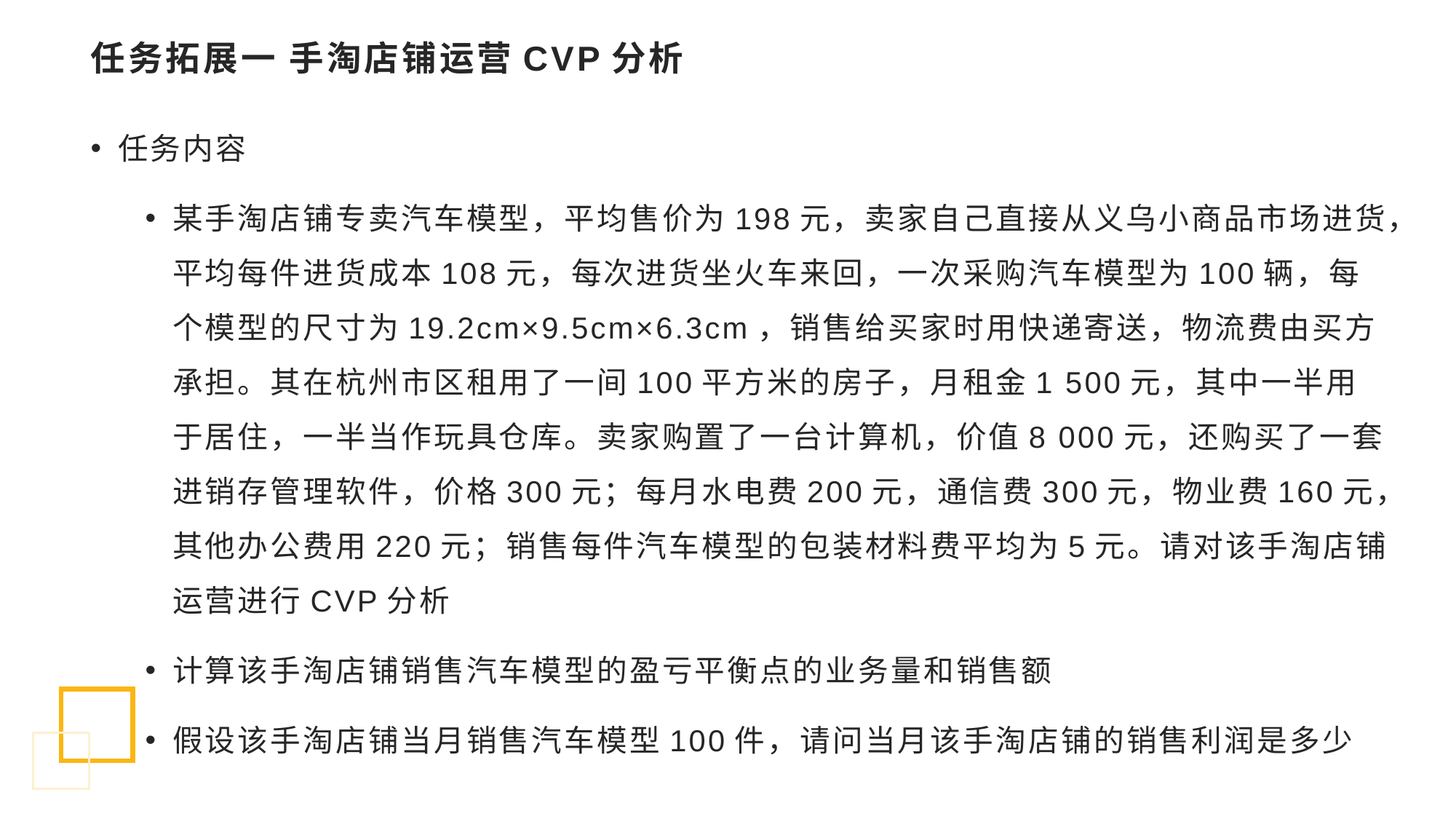

# 任务拓展一 手淘店铺运营CVP分析
任务内容
某手淘店铺专卖汽车模型，平均售价为198元，卖家自己直接从义乌小商品市场进货，平均每件进货成本108元，每次进货坐火车来回，一次采购汽车模型为100辆，每个模型的尺寸为19.2cm×9.5cm×6.3cm，销售给买家时用快递寄送，物流费由买方承担。其在杭州市区租用了一间100平方米的房子，月租金1 500元，其中一半用于居住，一半当作玩具仓库。卖家购置了一台计算机，价值8 000元，还购买了一套进销存管理软件，价格300元；每月水电费200元，通信费300元，物业费160元，其他办公费用220元；销售每件汽车模型的包装材料费平均为5元。请对该手淘店铺运营进行CVP分析
计算该手淘店铺销售汽车模型的盈亏平衡点的业务量和销售额
假设该手淘店铺当月销售汽车模型100件，请问当月该手淘店铺的销售利润是多少